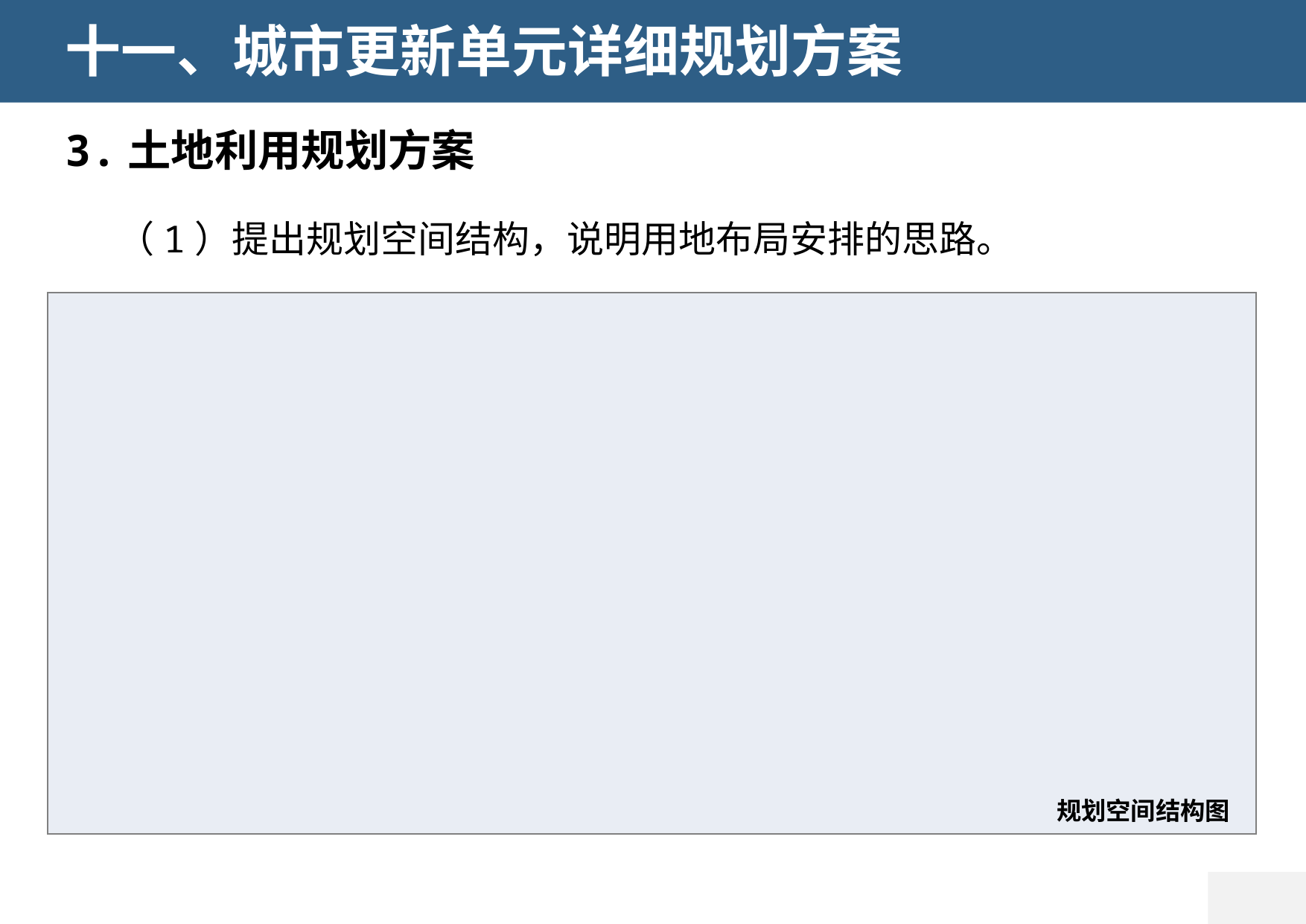

十一、城市更新单元详细规划方案
3.土地利用规划方案
（1）提出规划空间结构，说明用地布局安排的思路。

规划空间结构图
52